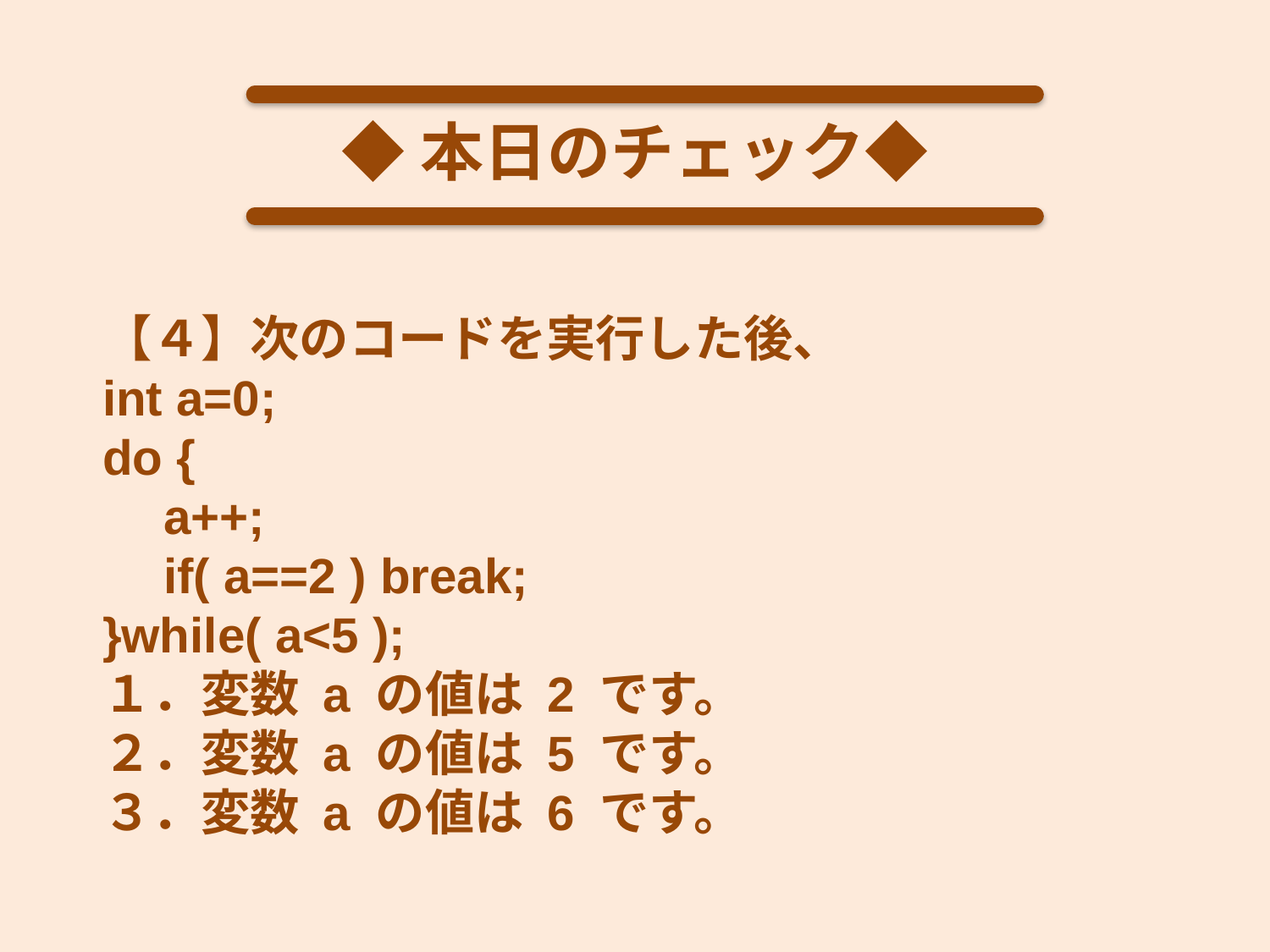

◆本日のチェック◆

【４】次のコードを実行した後、
int a=0;
do {
　a++;
　if( a==2 ) break;
}while( a<5 );
１．変数 a の値は 2 です。
２．変数 a の値は 5 です。
３．変数 a の値は 6 です。